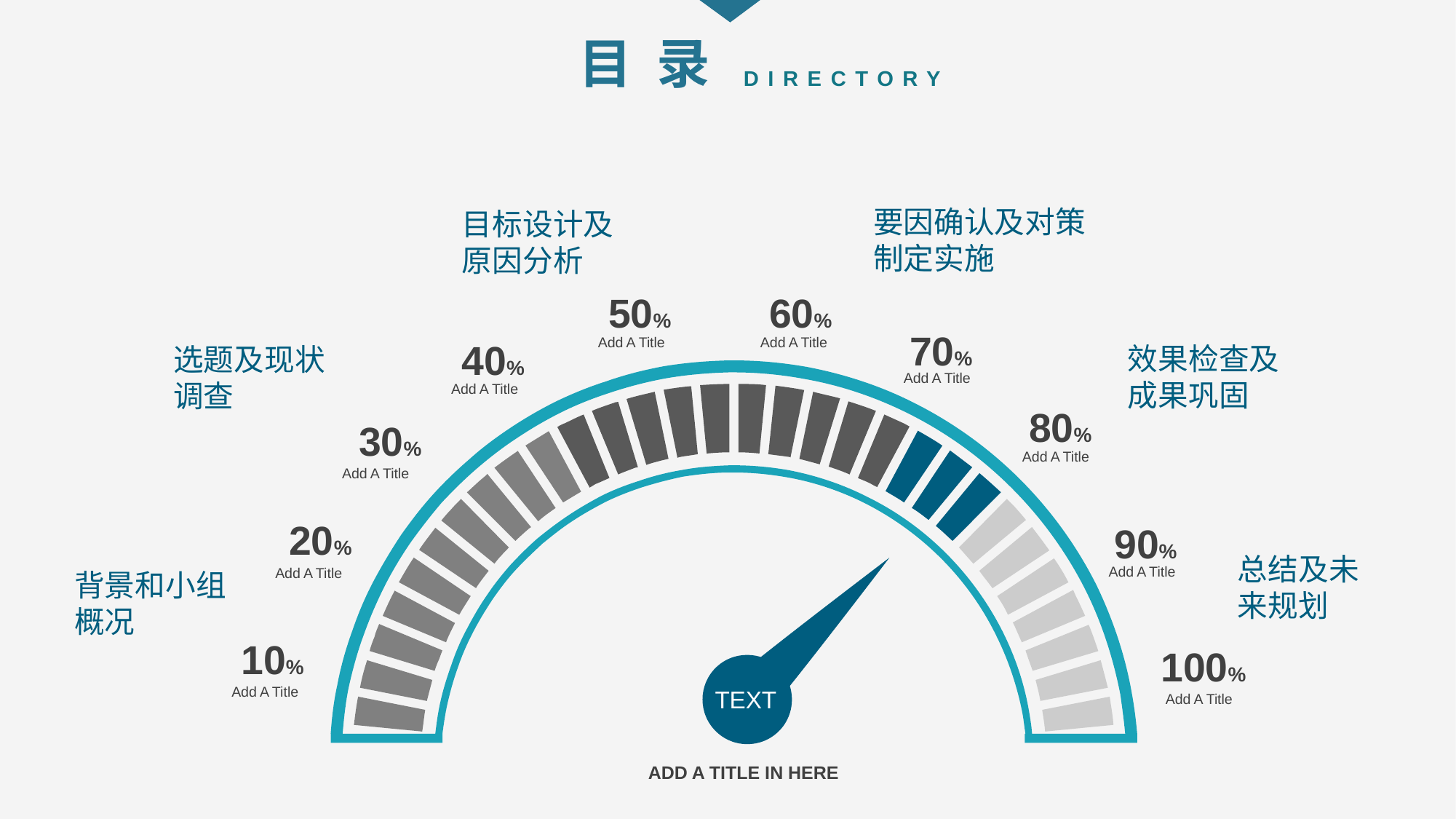

目  录
DIRECTORY
要因确认及对策
制定实施
目标设计及
原因分析
60%
50%
70%
Add A Title
Add A Title
40%

Add A Title
Add A Title

80%

30%

Add A Title

Add A Title

20%
90%

TEXT
Add A Title

Add A Title

10%
100%

Add A Title
Add A Title

ADD A TITLE IN HERE
效果检查及
成果巩固
选题及现状
调查
总结及未
来规划
背景和小组
概况